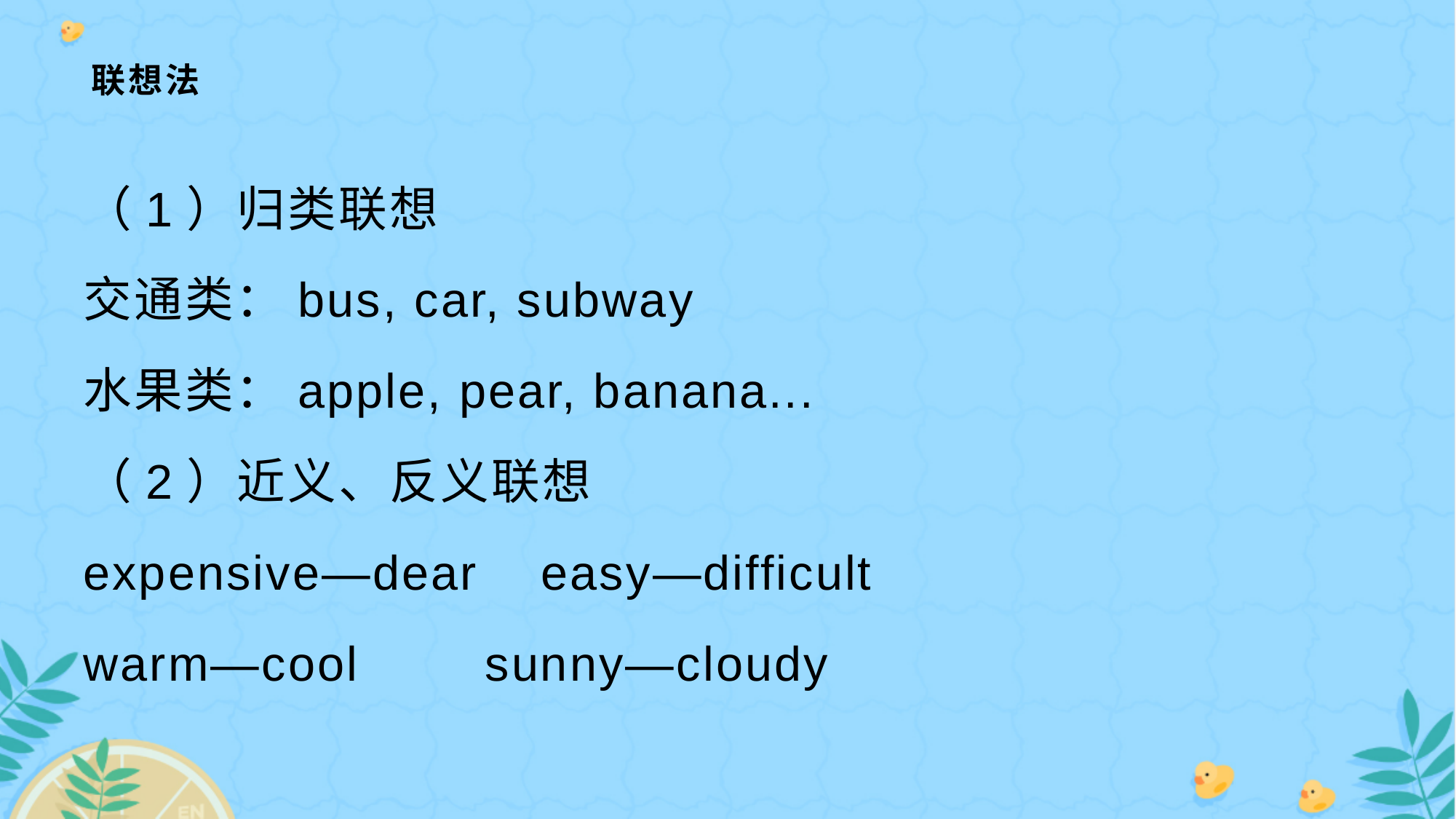

# 联想法
（1）归类联想
交通类：bus, car, subway
水果类：apple, pear, banana...
（2）近义、反义联想
expensive—dear    easy—difficult
warm—cool        sunny—cloudy